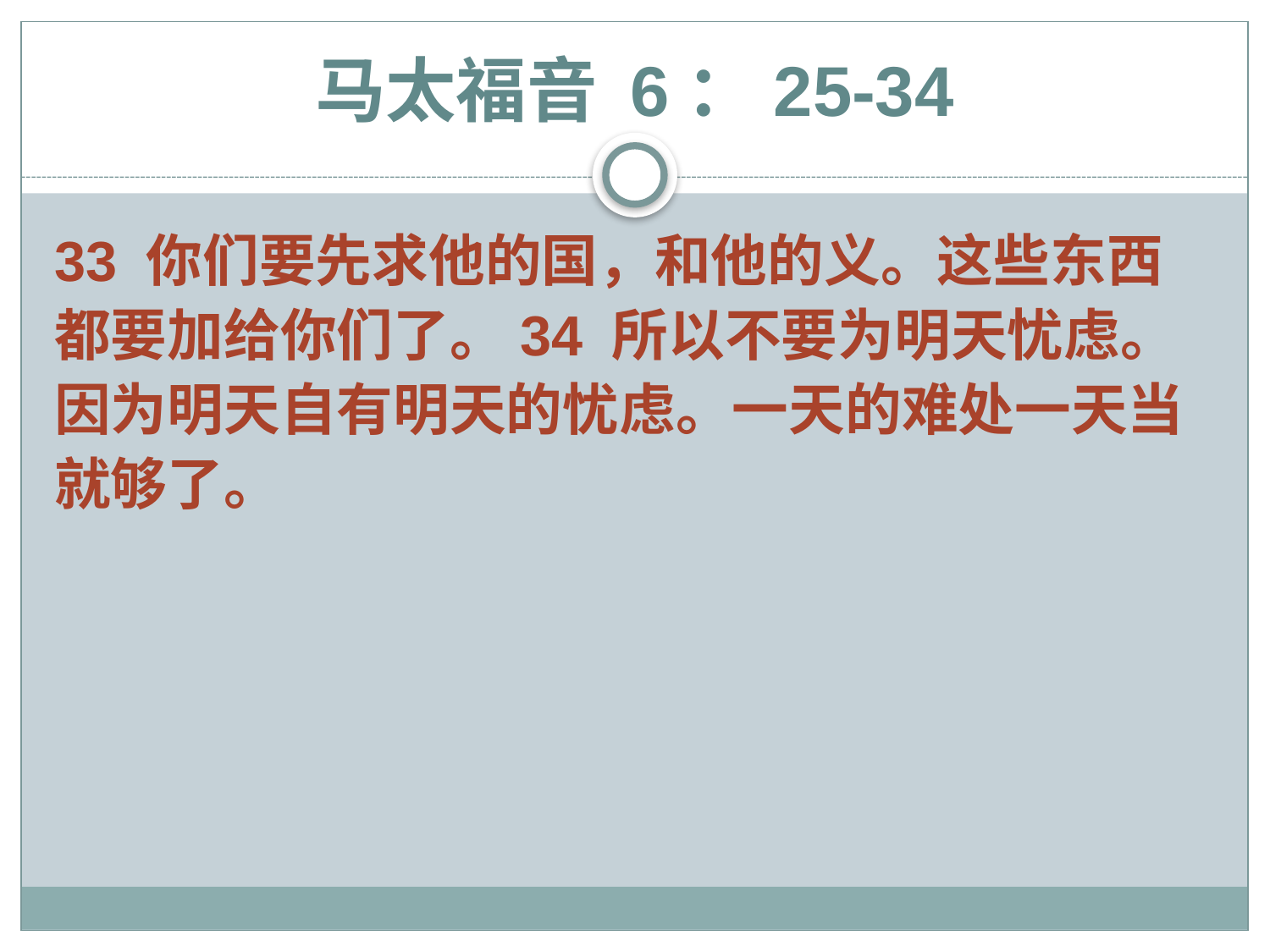

# 马太福音 6：25-34
33 你们要先求他的国，和他的义。这些东西都要加给你们了。34 所以不要为明天忧虑。因为明天自有明天的忧虑。一天的难处一天当就够了。